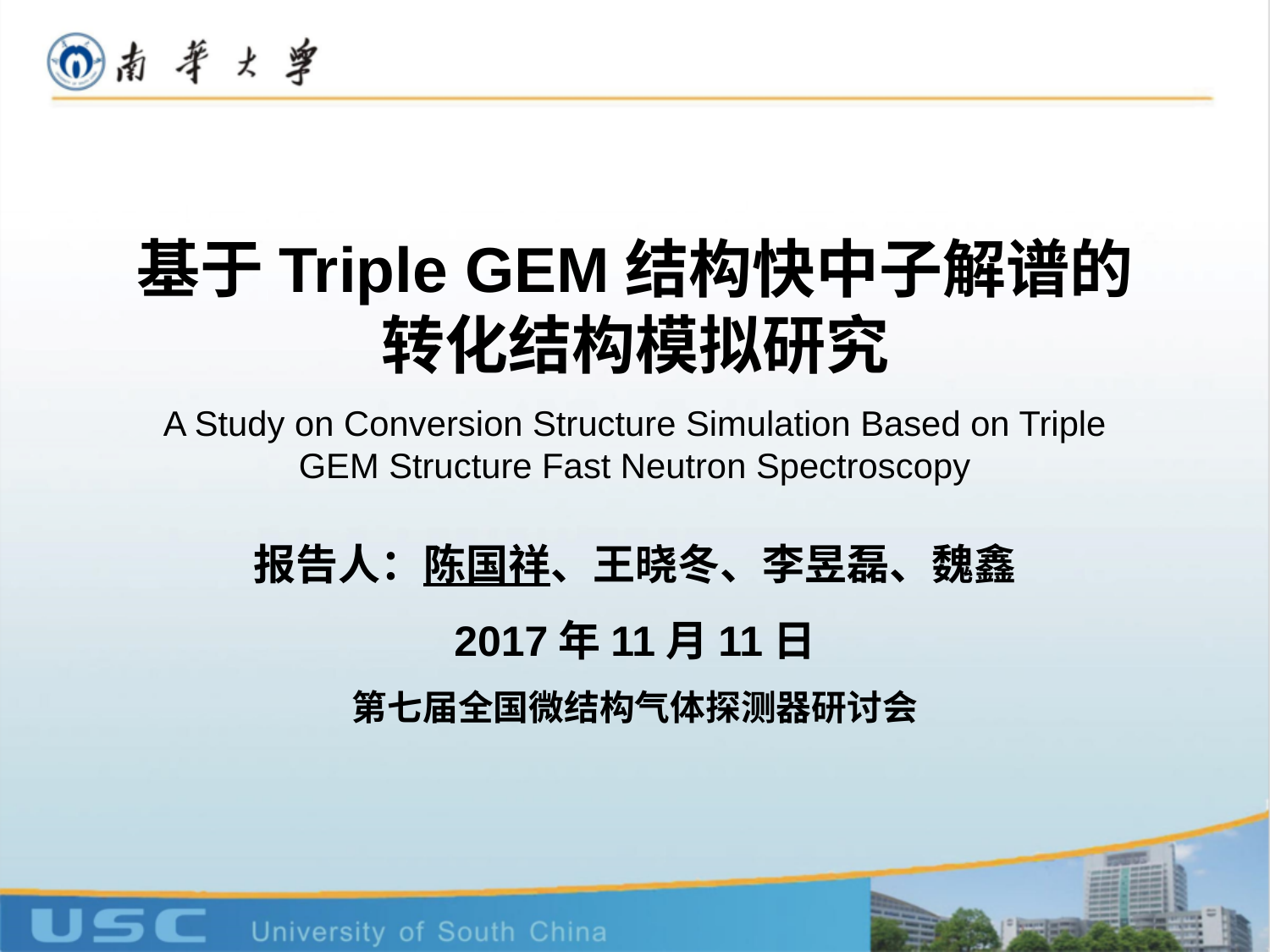

# 基于Triple GEM结构快中子解谱的 转化结构模拟研究
A Study on Conversion Structure Simulation Based on Triple GEM Structure Fast Neutron Spectroscopy
报告人：陈国祥、王晓冬、李昱磊、魏鑫
2017年11月11日
第七届全国微结构气体探测器研讨会